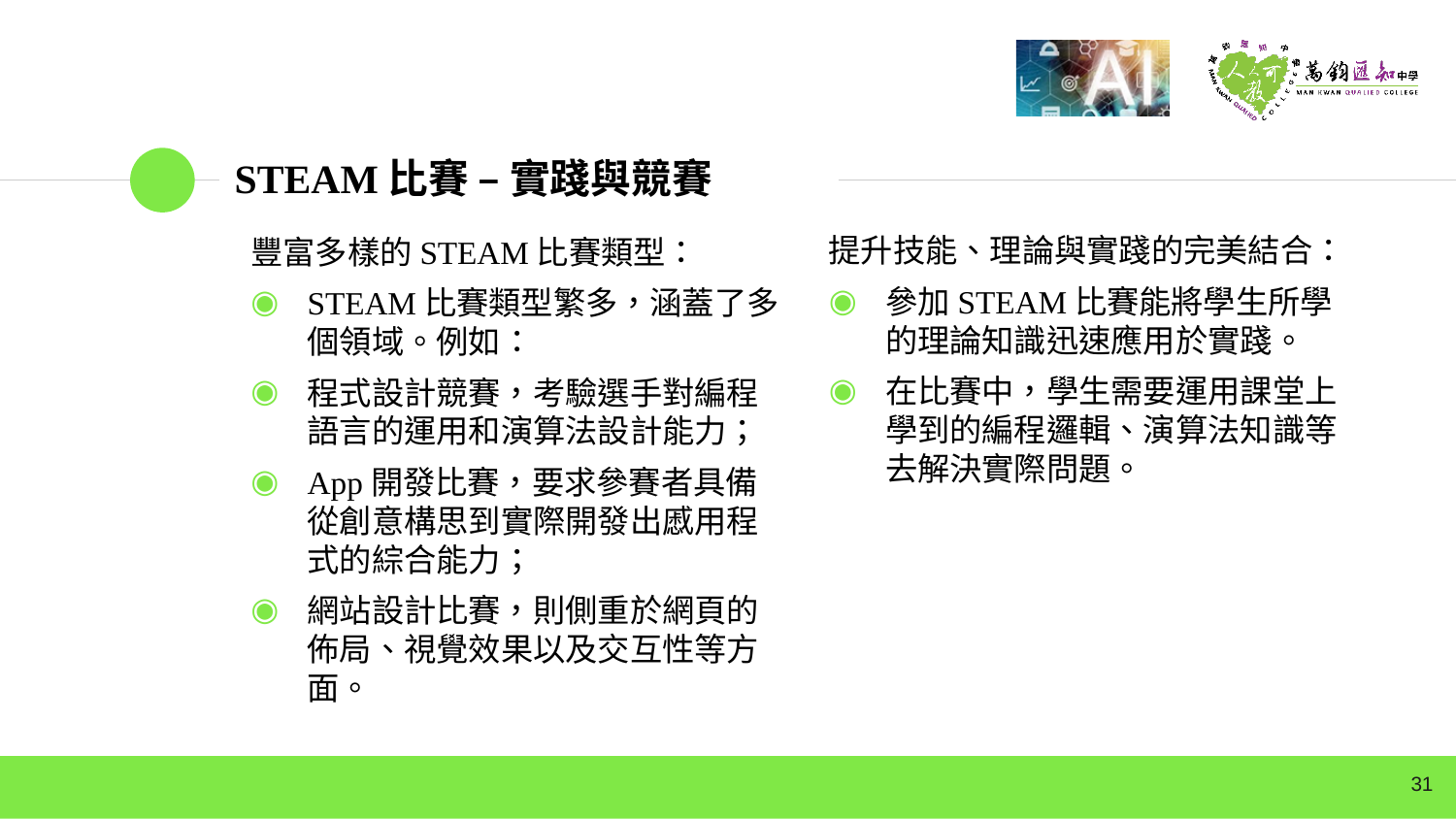

# STEAM比賽 – 實踐與競賽
提升技能、理論與實踐的完美結合：
參加STEAM比賽能將學生所學的理論知識迅速應用於實踐。
在比賽中，學生需要運用課堂上學到的編程邏輯、演算法知識等去解決實際問題。

豐富多樣的STEAM比賽類型：
STEAM比賽類型繁多，涵蓋了多個領域。例如：
程式設計競賽，考驗選手對編程語言的運用和演算法設計能力；
App開發比賽，要求參賽者具備從創意構思到實際開發出慼用程式的綜合能力；
網站設計比賽，則側重於網頁的佈局、視覺效果以及交互性等方面。

31